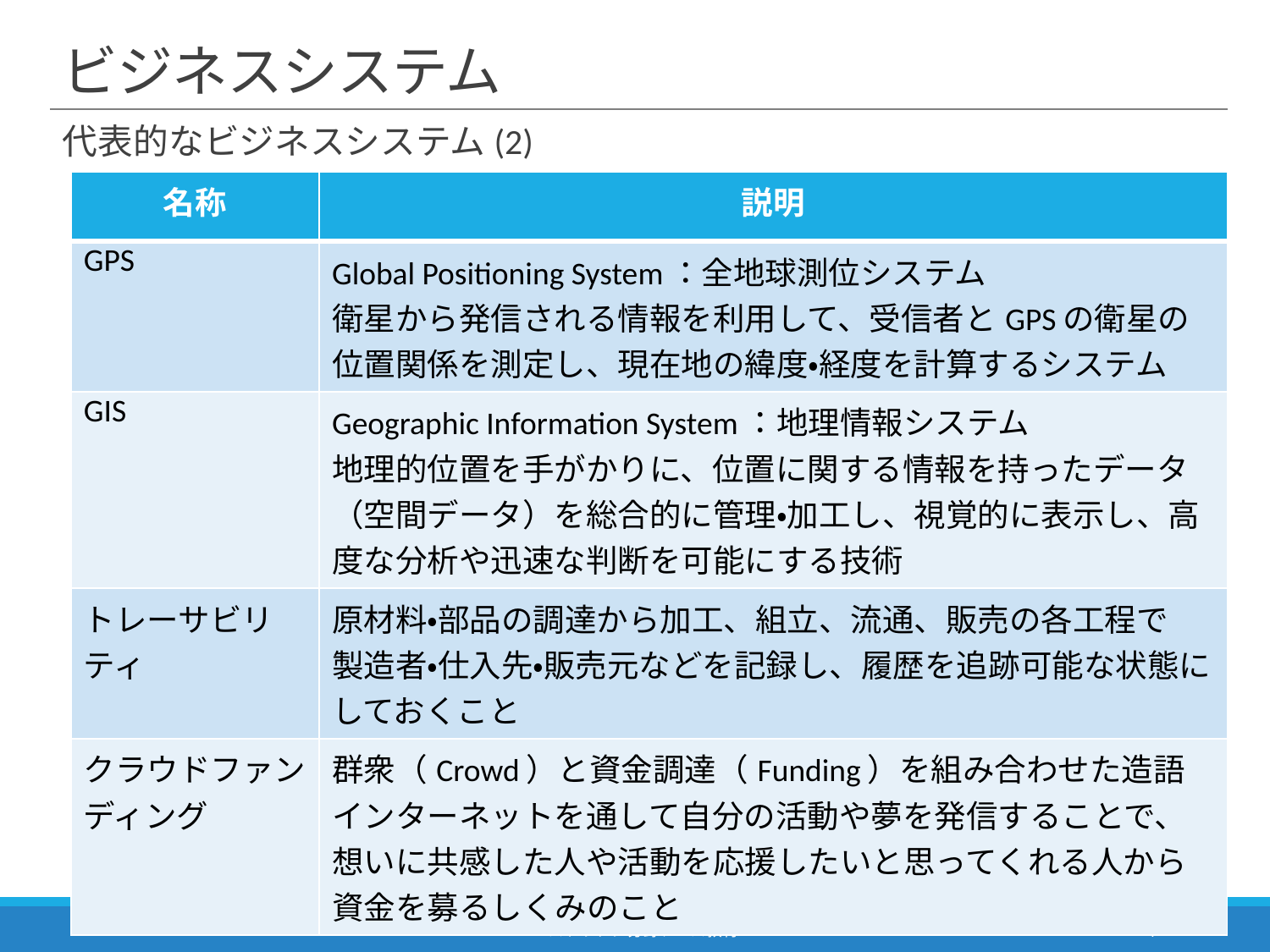

# ビジネスシステム
代表的なビジネスシステム(2)

| 名称 | 説明 |
| --- | --- |
| GPS | Global Positioning System：全地球測位システム 衛星から発信される情報を利用して、受信者とGPSの衛星の位置関係を測定し、現在地の緯度・経度を計算するシステム |
| GIS | Geographic Information System：地理情報システム 地理的位置を手がかりに、位置に関する情報を持ったデータ（空間データ）を総合的に管理・加工し、視覚的に表示し、高度な分析や迅速な判断を可能にする技術 |
| トレーサビリティ | 原材料・部品の調達から加工、組立、流通、販売の各工程で 製造者・仕入先・販売元などを記録し、履歴を追跡可能な状態にしておくこと |
| クラウドファンディング | 群衆（Crowd）と資金調達（Funding）を組み合わせた造語 インターネットを通して自分の活動や夢を発信することで、想いに共感した人や活動を応援したいと思ってくれる人から資金を募るしくみのこと |
ITストラテジ分野ケース教材
4